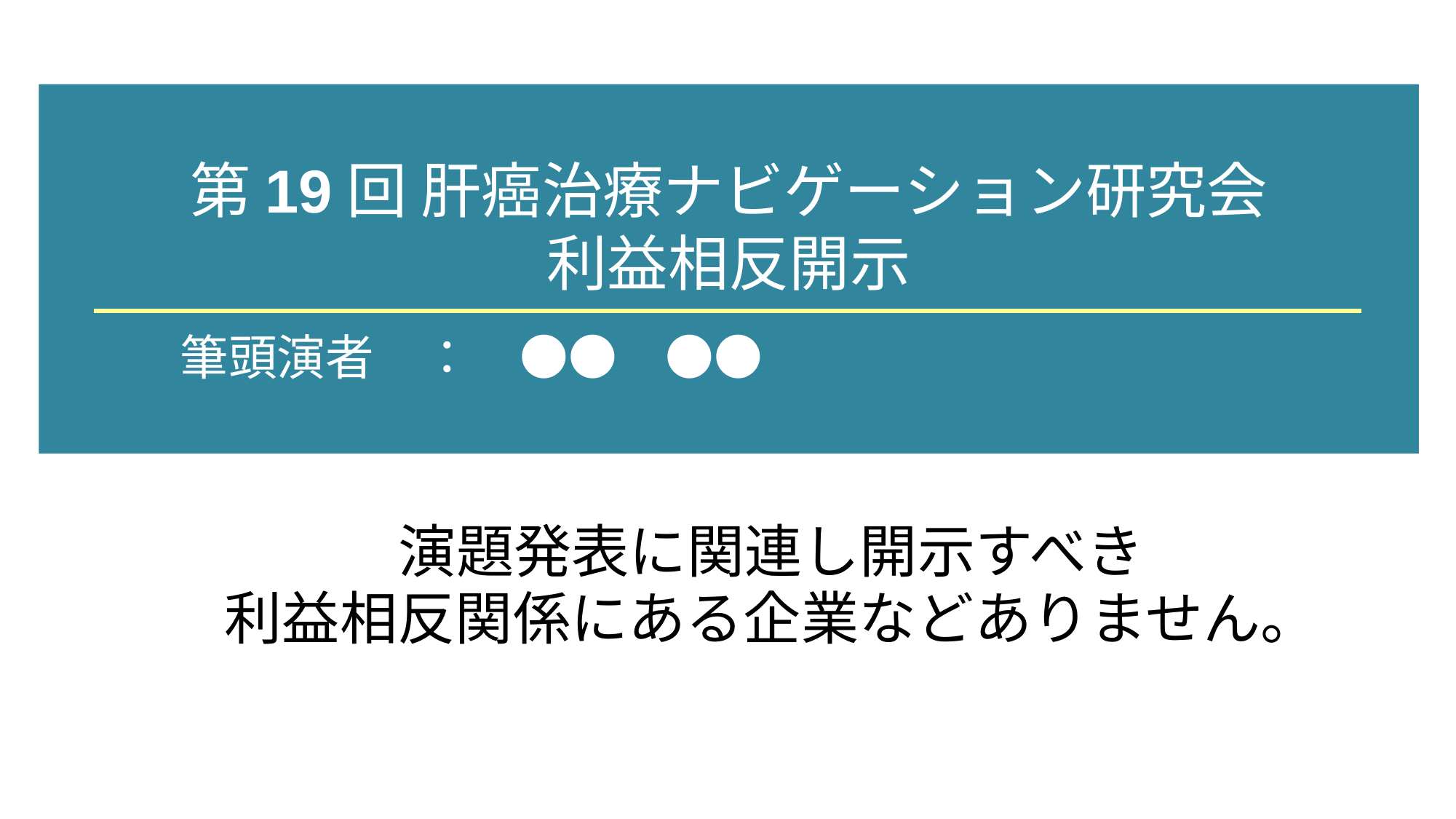

# 第19回 肝癌治療ナビゲーション研究会 利益相反開示 　 筆頭演者　：　●●　●●
演題発表に関連し開示すべき
利益相反関係にある企業などありません。